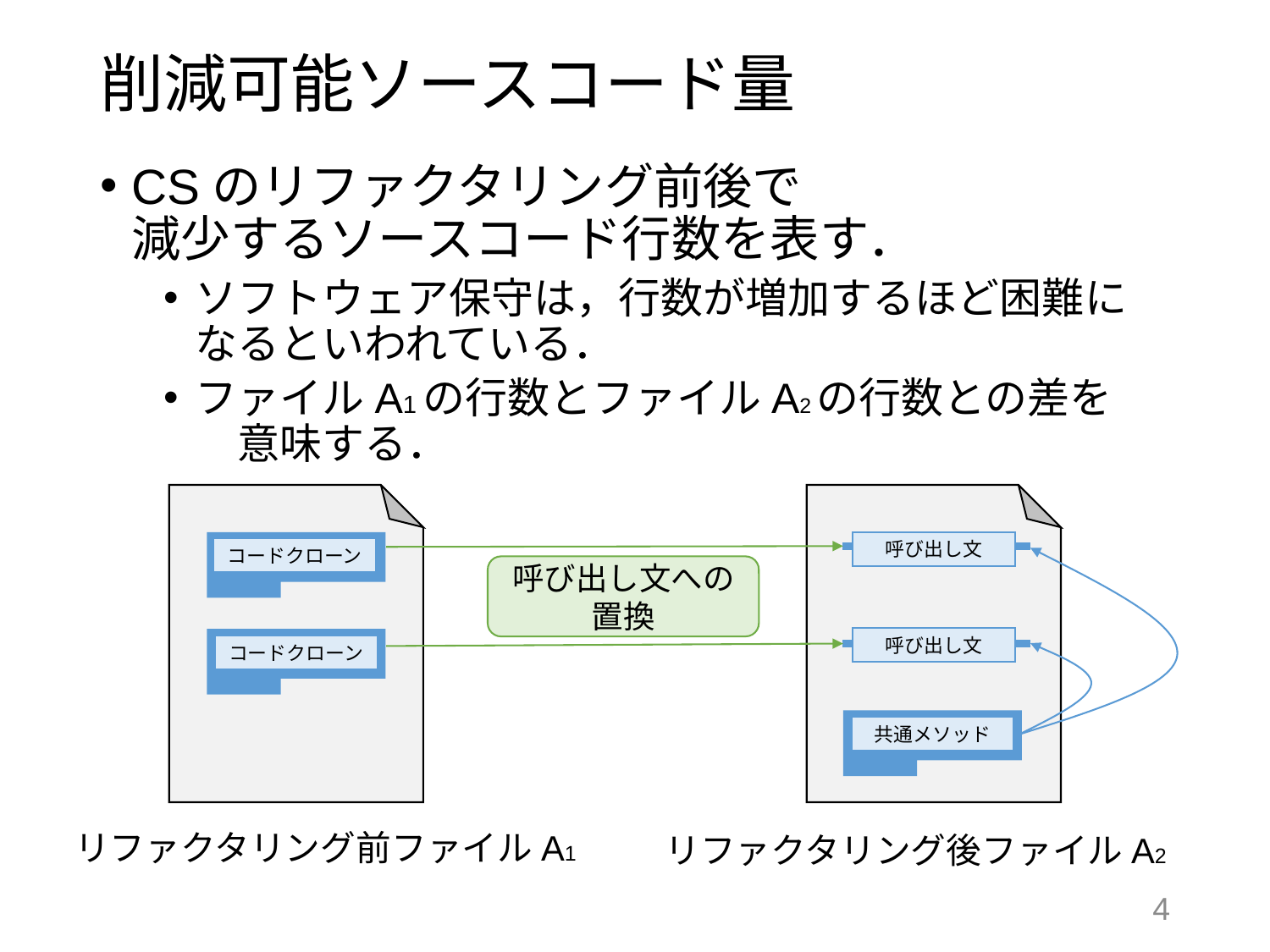

# 削減可能ソースコード量
CSのリファクタリング前後で　　　　　　　減少するソースコード行数を表す．
ソフトウェア保守は，行数が増加するほど困難に　なるといわれている．
ファイルA1の行数とファイルA2の行数との差を　　意味する．

呼び出し文
コードクローン

呼び出し文への置換
呼び出し文

コードクローン

共通メソッド
リファクタリング前ファイルA1
リファクタリング後ファイルA2
4